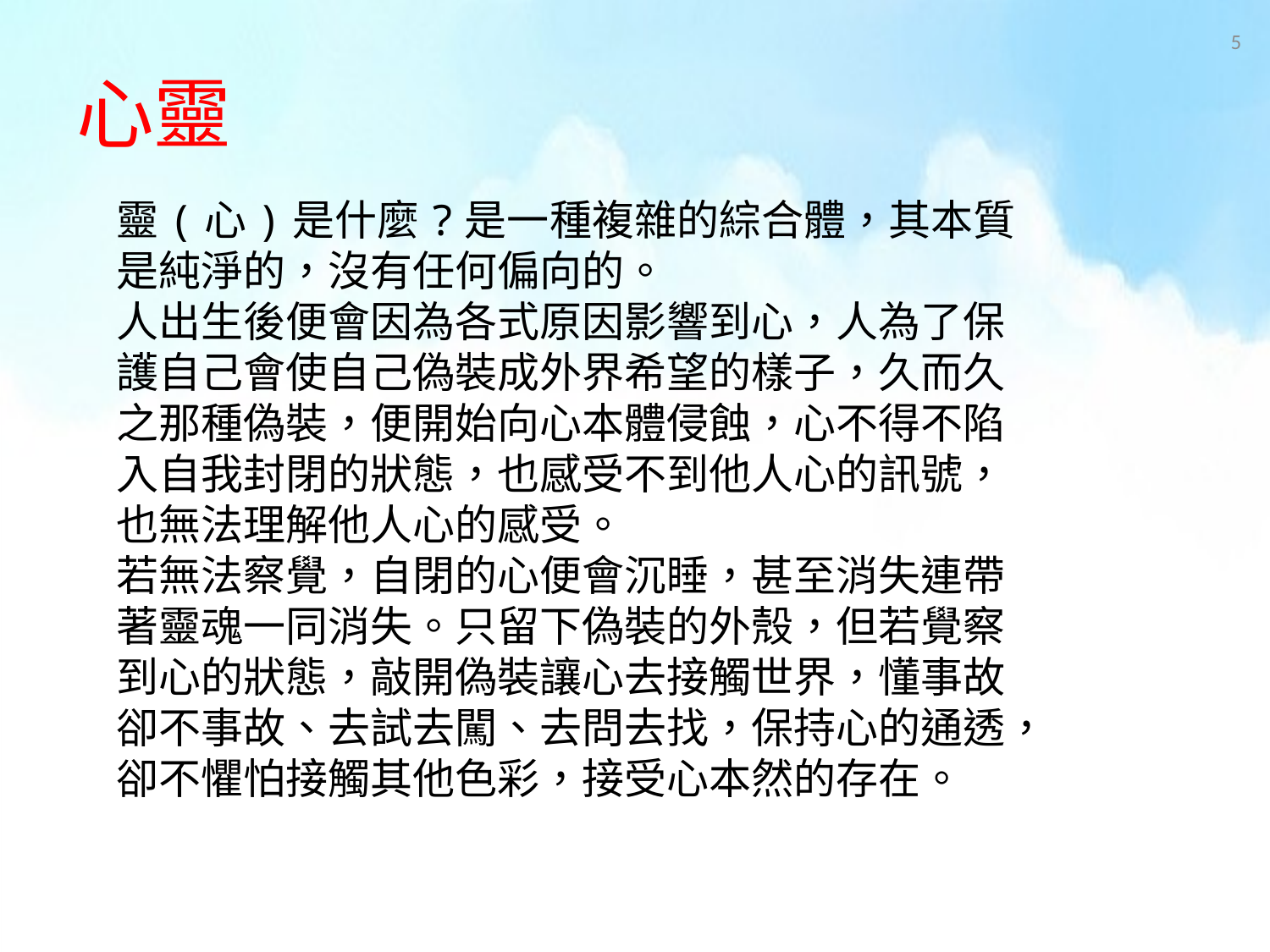

5
# 心靈
靈(心)是什麼?是一種複雜的綜合體，其本質是純淨的，沒有任何偏向的。
人出生後便會因為各式原因影響到心，人為了保護自己會使自己偽裝成外界希望的樣子，久而久之那種偽裝，便開始向心本體侵蝕，心不得不陷入自我封閉的狀態，也感受不到他人心的訊號，也無法理解他人心的感受。
若無法察覺，自閉的心便會沉睡，甚至消失連帶著靈魂一同消失。只留下偽裝的外殼，但若覺察到心的狀態，敲開偽裝讓心去接觸世界，懂事故卻不事故、去試去闖、去問去找，保持心的通透，卻不懼怕接觸其他色彩，接受心本然的存在。